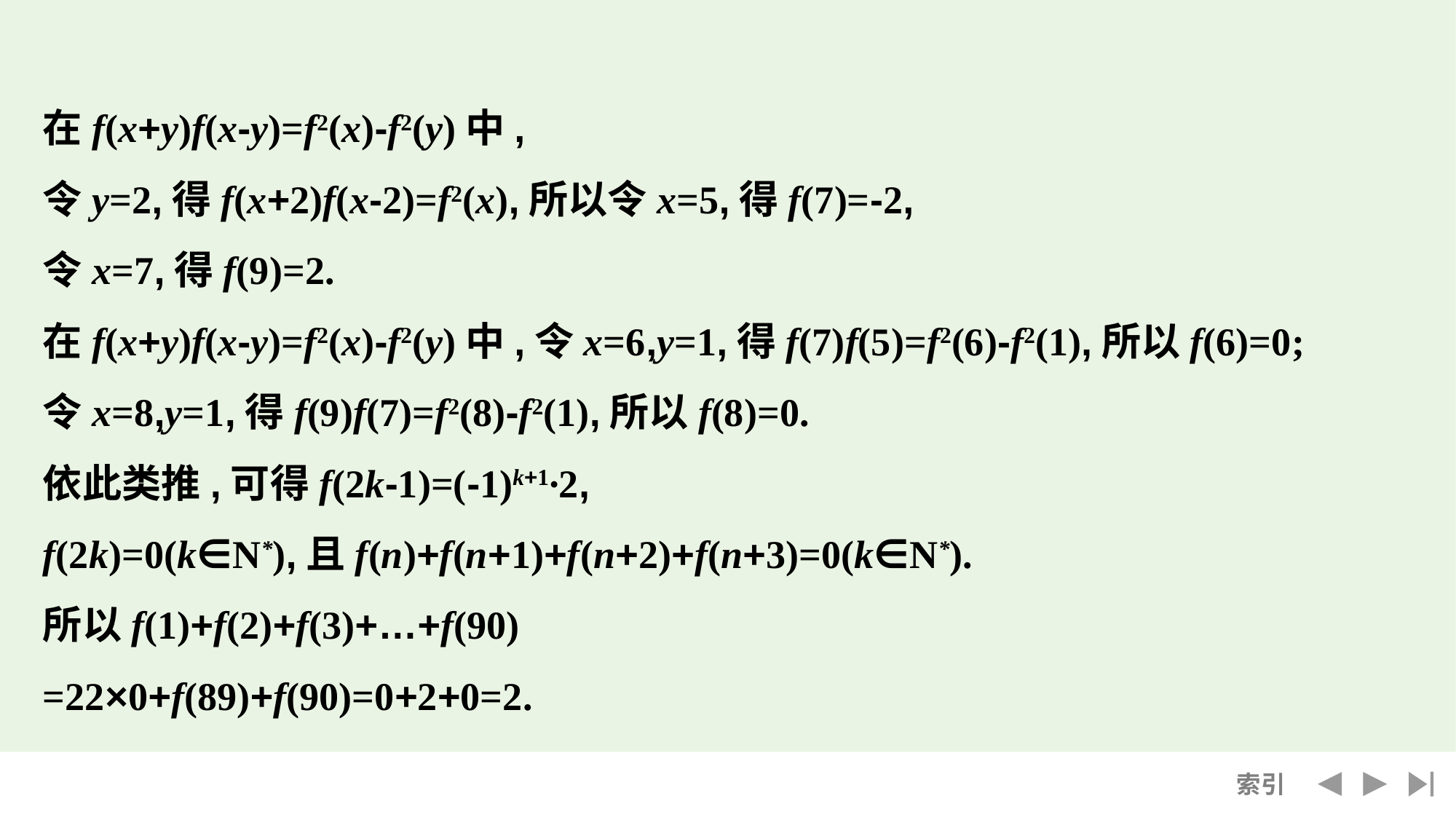

在f(x+y)f(x-y)=f2(x)-f2(y)中,
令y=2,得f(x+2)f(x-2)=f2(x),所以令x=5,得f(7)=-2,
令x=7,得f(9)=2.
在f(x+y)f(x-y)=f2(x)-f2(y)中,令x=6,y=1,得f(7)f(5)=f2(6)-f2(1),所以f(6)=0;
令x=8,y=1,得f(9)f(7)=f2(8)-f2(1),所以f(8)=0.
依此类推,可得f(2k-1)=(-1)k+1·2,
f(2k)=0(k∈N*),且f(n)+f(n+1)+f(n+2)+f(n+3)=0(k∈N*).
所以f(1)+f(2)+f(3)+…+f(90)
=22×0+f(89)+f(90)=0+2+0=2.